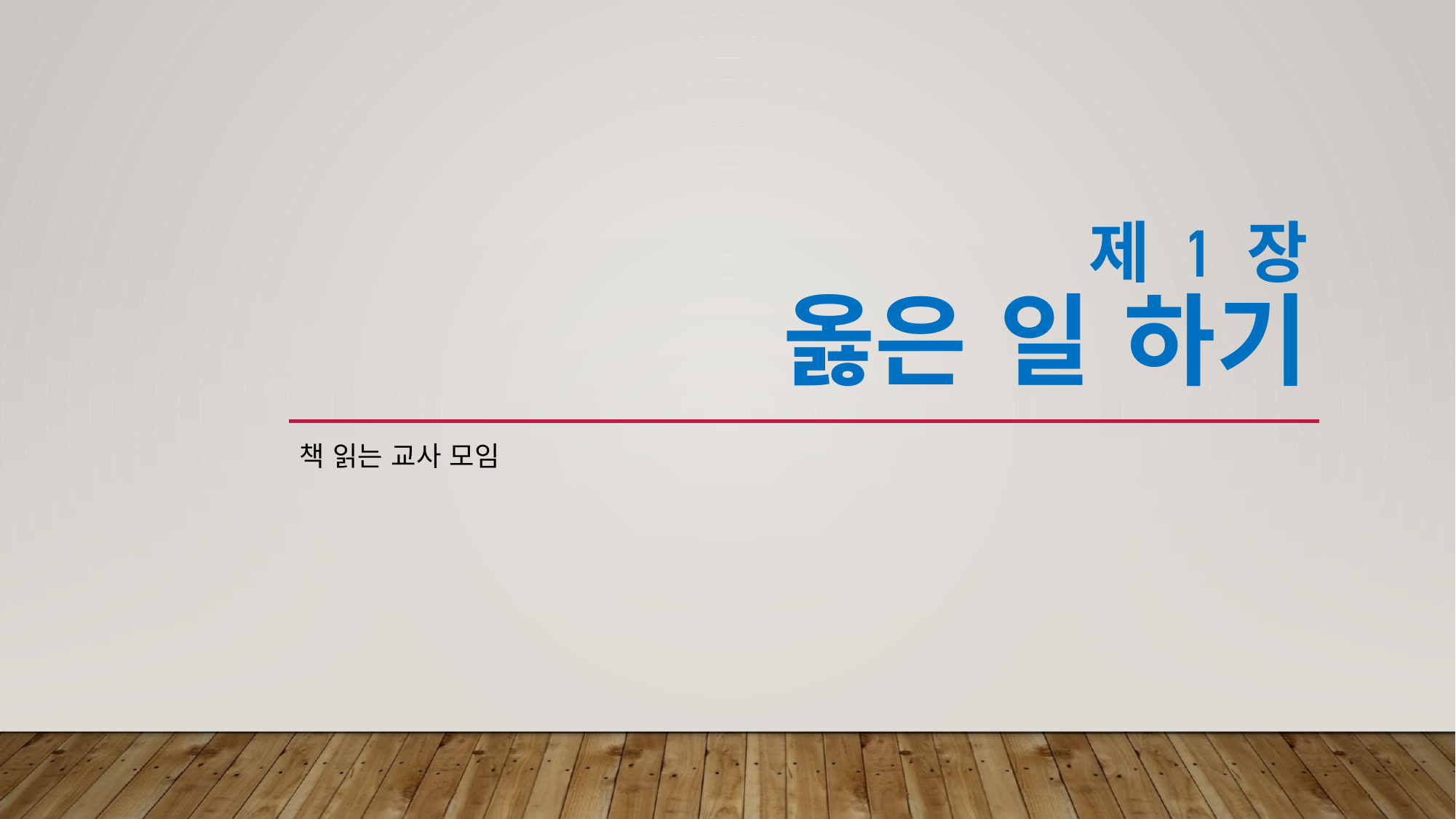

# 제 1 장 옳은 일 하기
책 읽는 교사 모임